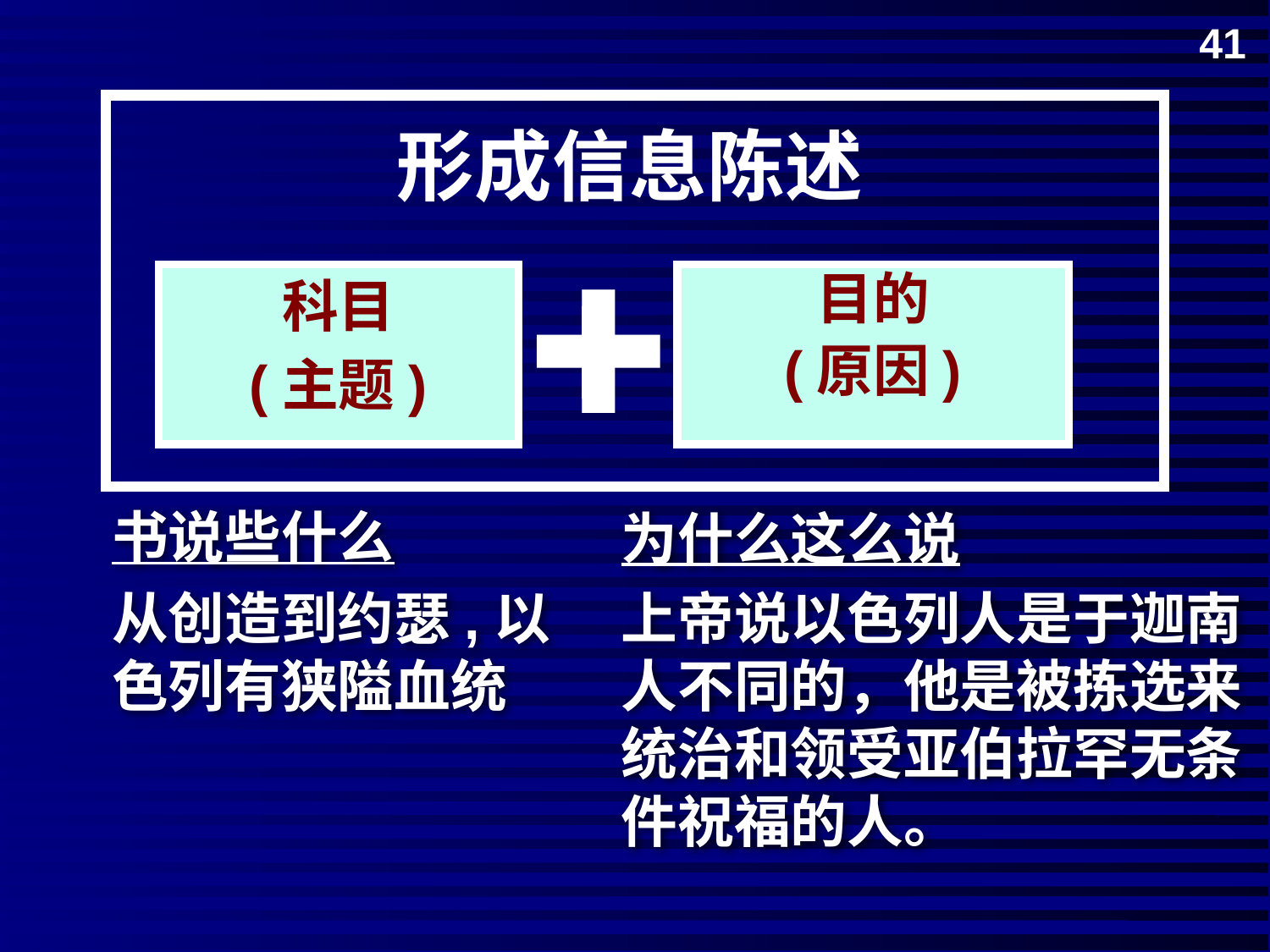

41
# 形成信息陈述

✚
✚
科目
(主题)
目的
(原因)
书说些什么
为什么这么说
从创造到约瑟,以色列有狭隘血统
上帝说以色列人是于迦南人不同的，他是被拣选来统治和领受亚伯拉罕无条件祝福的人。